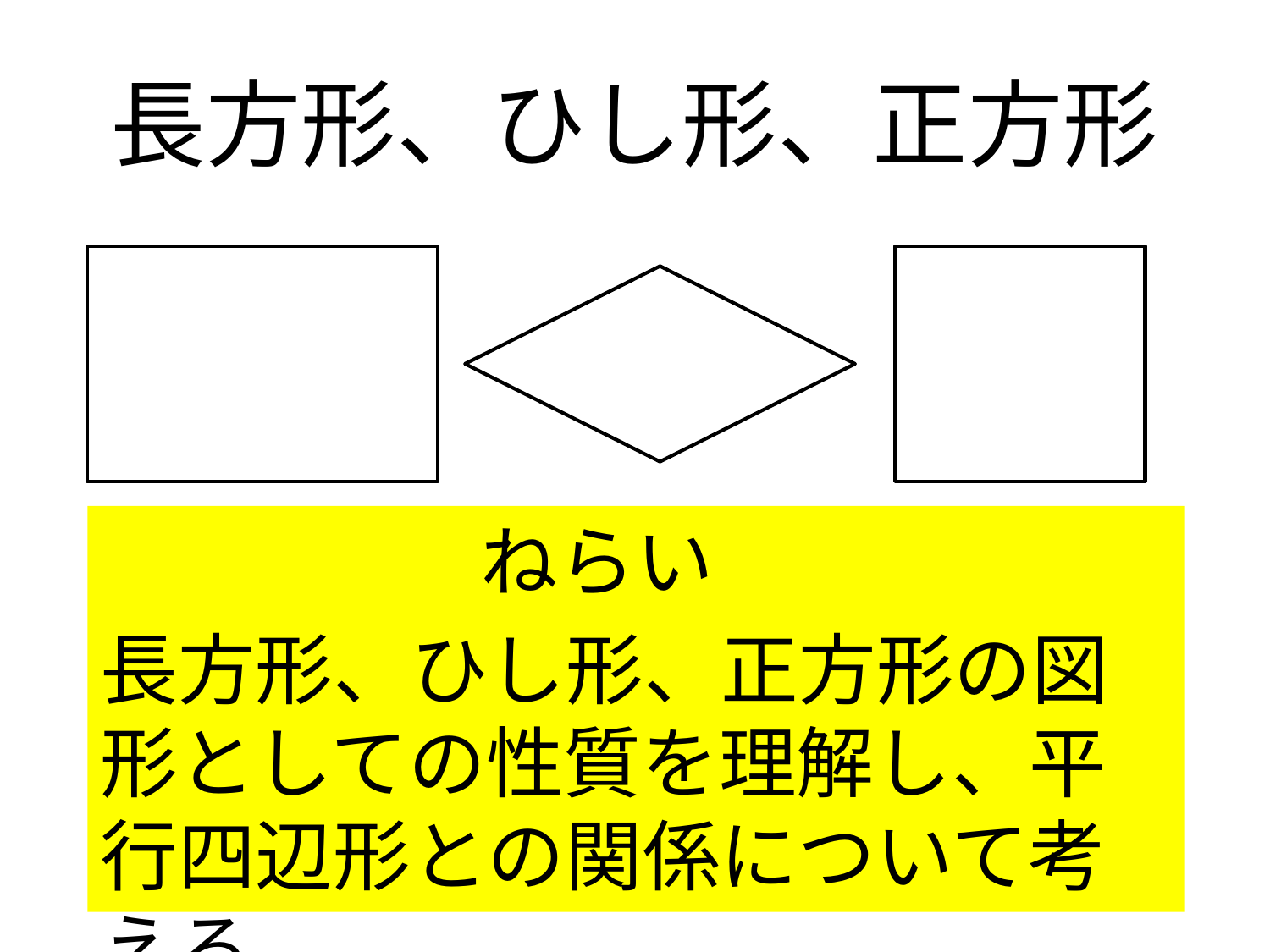

# 長方形、ひし形、正方形

ねらい
長方形、ひし形、正方形の図形としての性質を理解し、平行四辺形との関係について考える。